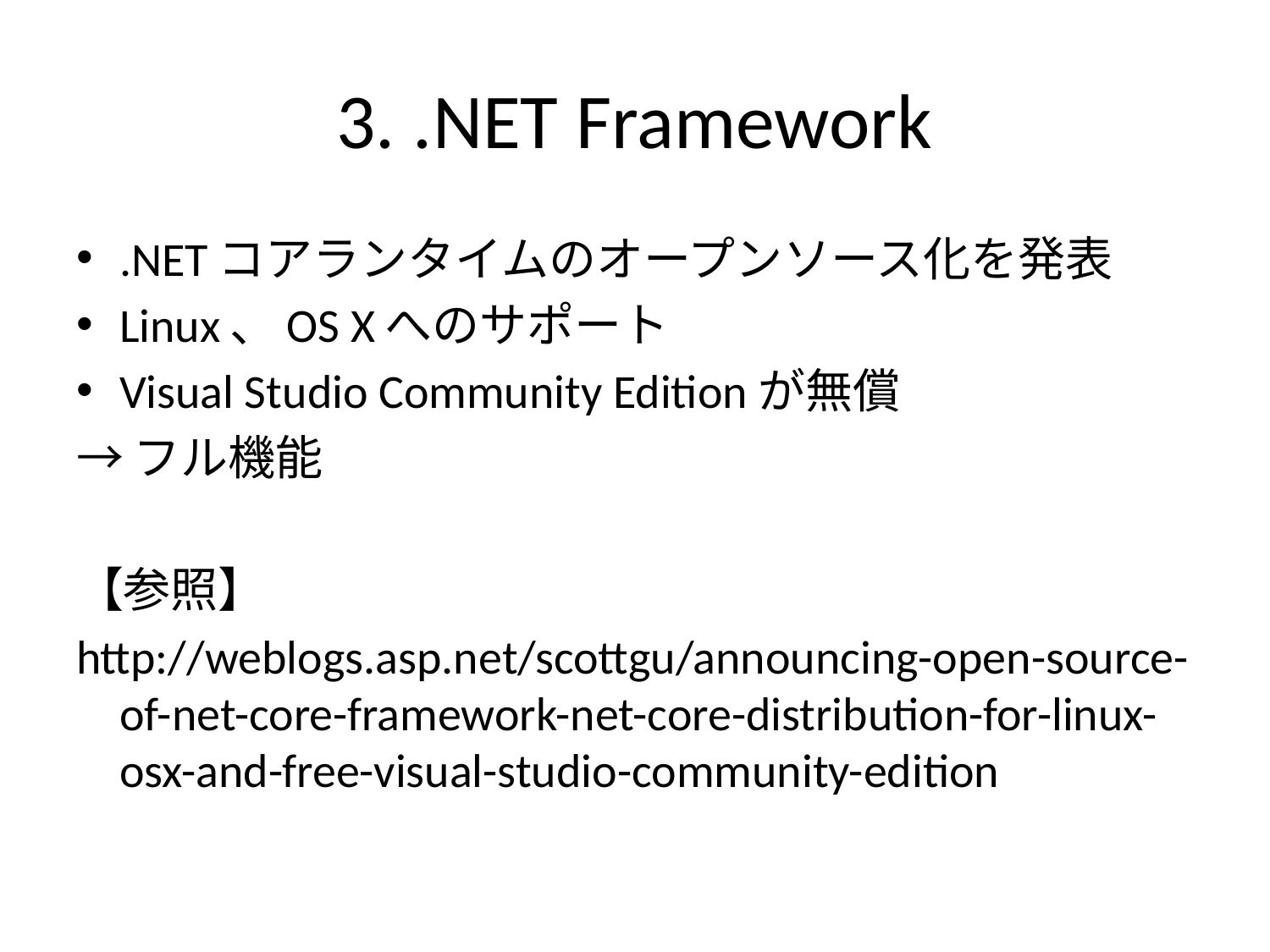

# 3. .NET Framework
.NETコアランタイムのオープンソース化を発表
Linux、OS Xへのサポート
Visual Studio Community Editionが無償
→フル機能

【参照】
http://weblogs.asp.net/scottgu/announcing-open-source-of-net-core-framework-net-core-distribution-for-linux-osx-and-free-visual-studio-community-edition